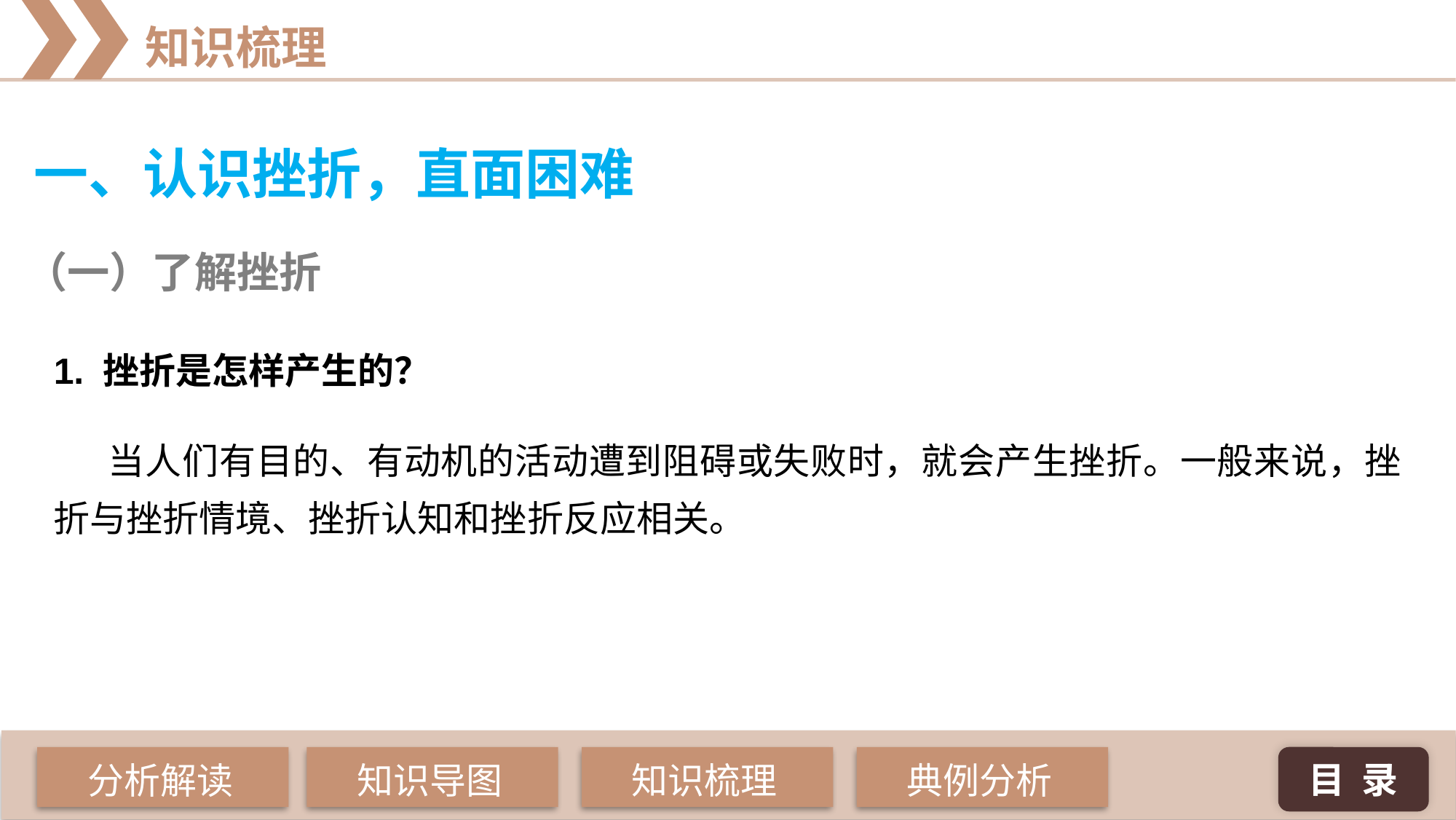

一、认识挫折，直面困难
（一）了解挫折
1. 挫折是怎样产生的？
当人们有目的、有动机的活动遭到阻碍或失败时，就会产生挫折。一般来说，挫折与挫折情境、挫折认知和挫折反应相关。